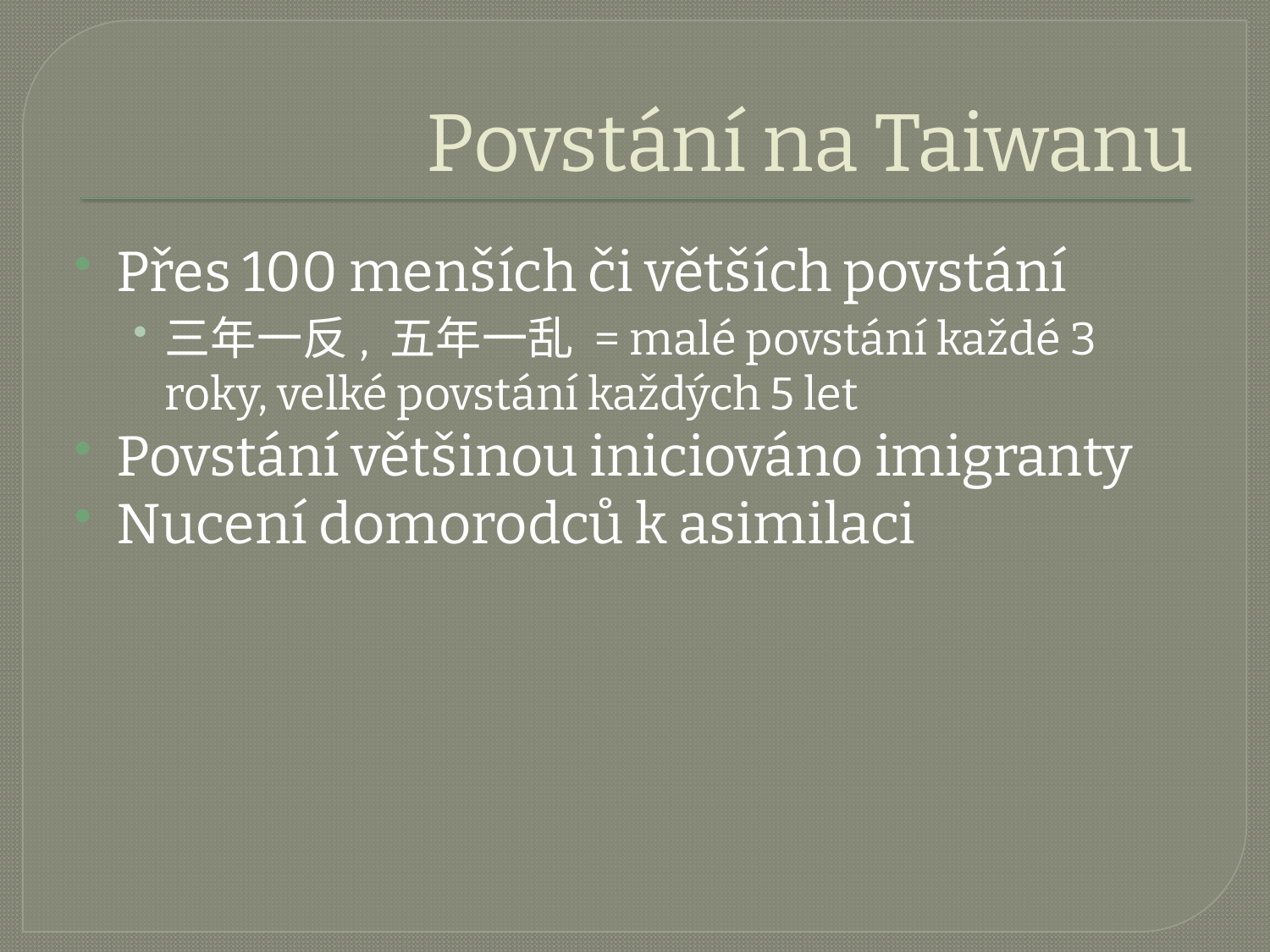

# Povstání na Taiwanu
Přes 100 menších či větších povstání
三年一反, 五年一乱 = malé povstání každé 3 roky, velké povstání každých 5 let
Povstání většinou iniciováno imigranty
Nucení domorodců k asimilaci